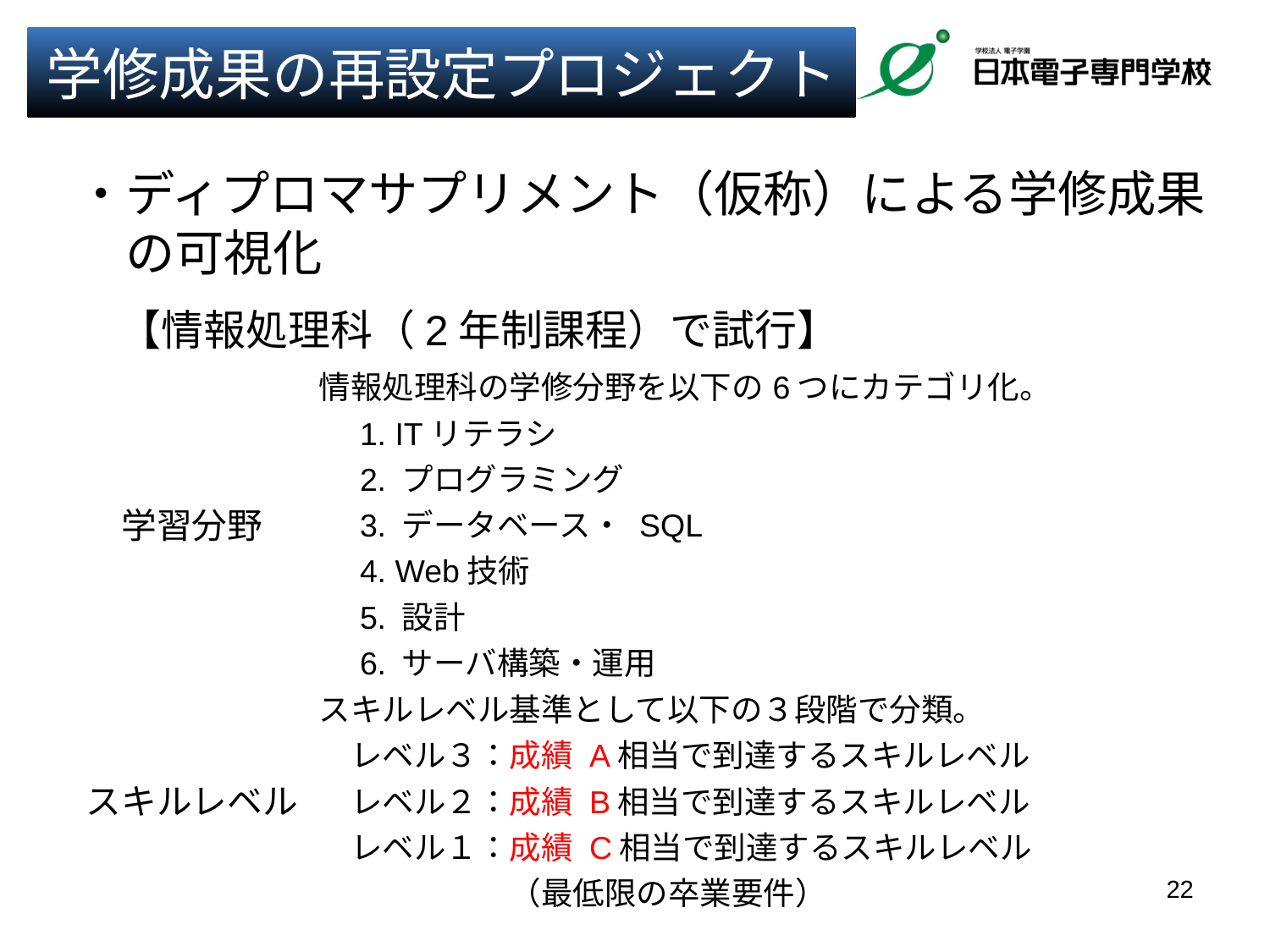

# 学修成果の再設定プロジェクト
・ディプロマサプリメント（仮称）による学修成果
　の可視化

　【情報処理科（2年制課程）で試行】

| 学習分野 | 情報処理科の学修分野を以下の6つにカテゴリ化。 　1. ITリテラシ 　2. プログラミング 　3. データベース・ SQL 　4. Web技術 　5. 設計 　6. サーバ構築・運用 |
| --- | --- |
| スキルレベル | スキルレベル基準として以下の３段階で分類。 　レベル３：成績 A相当で到達するスキルレベル 　レベル２：成績 B相当で到達するスキルレベル 　レベル１：成績 C相当で到達するスキルレベル 　　　　　　（最低限の卒業要件） |
22